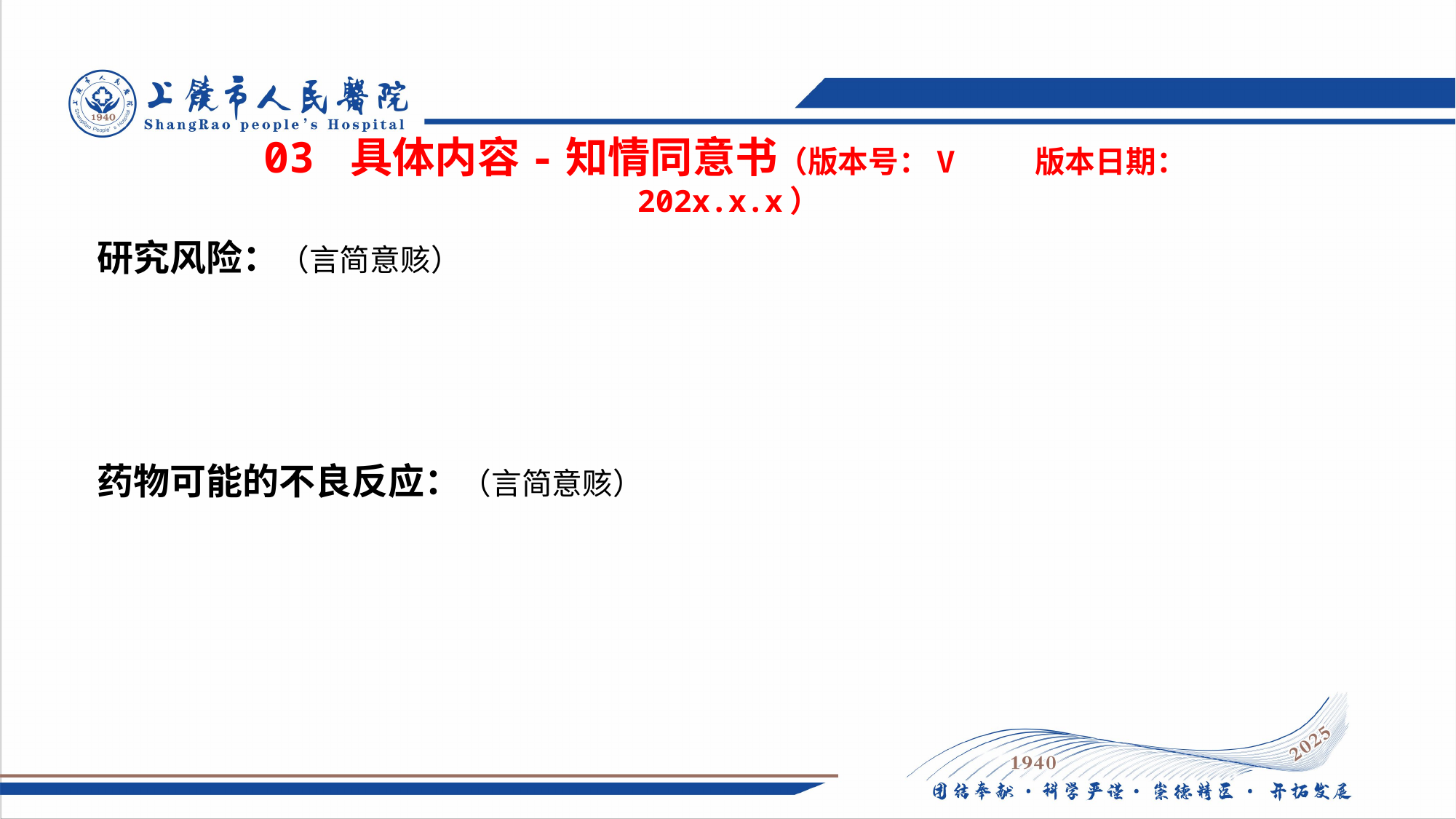

03 具体内容-知情同意书（版本号：V    版本日期：202x.x.x）
研究风险：（言简意赅）

药物可能的不良反应：（言简意赅）